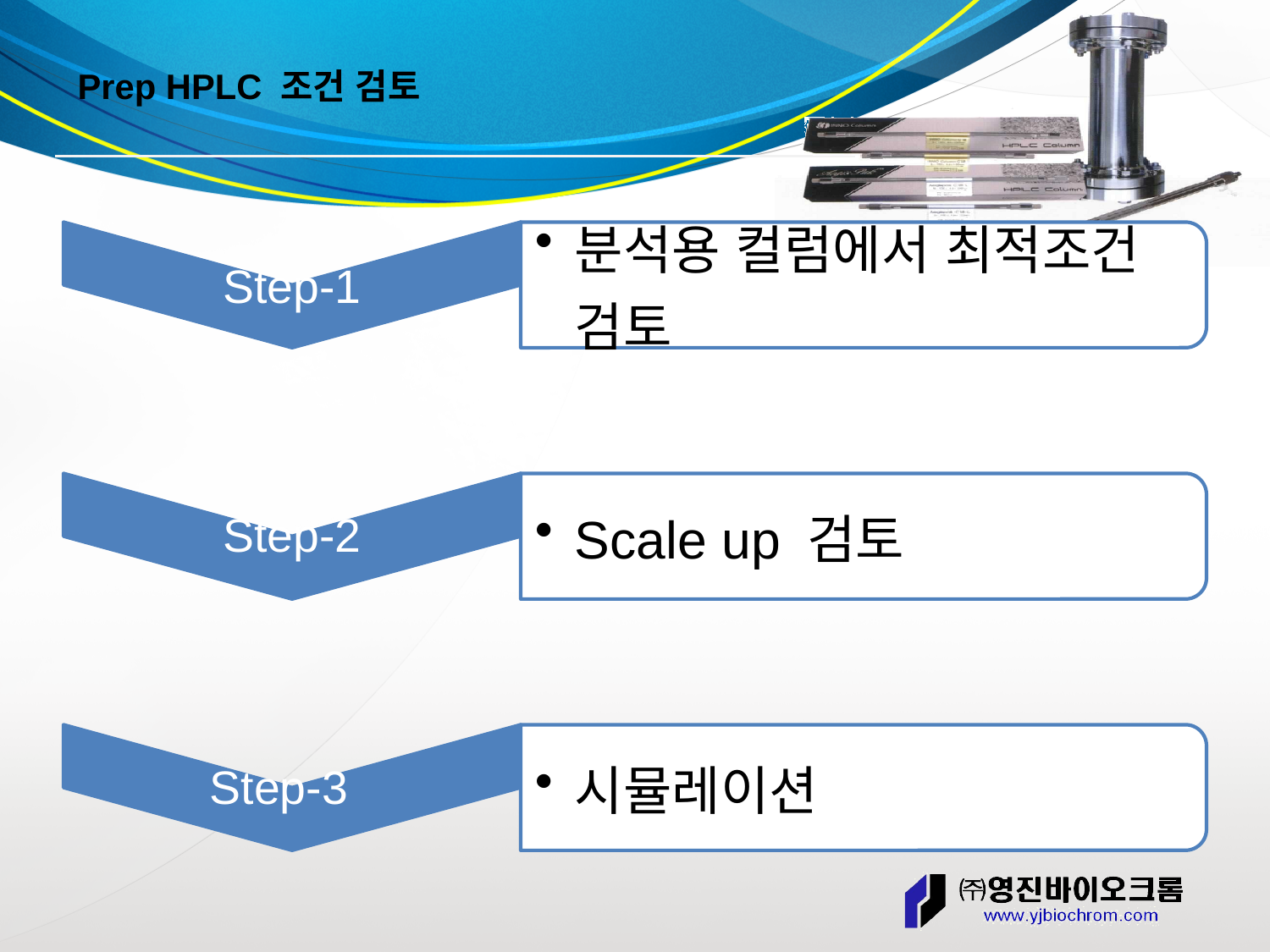

# Prep HPLC 조건 검토
Step-1
Step-2
Step-3
분석용 컬럼에서 최적조건 검토
Scale up 검토
시뮬레이션